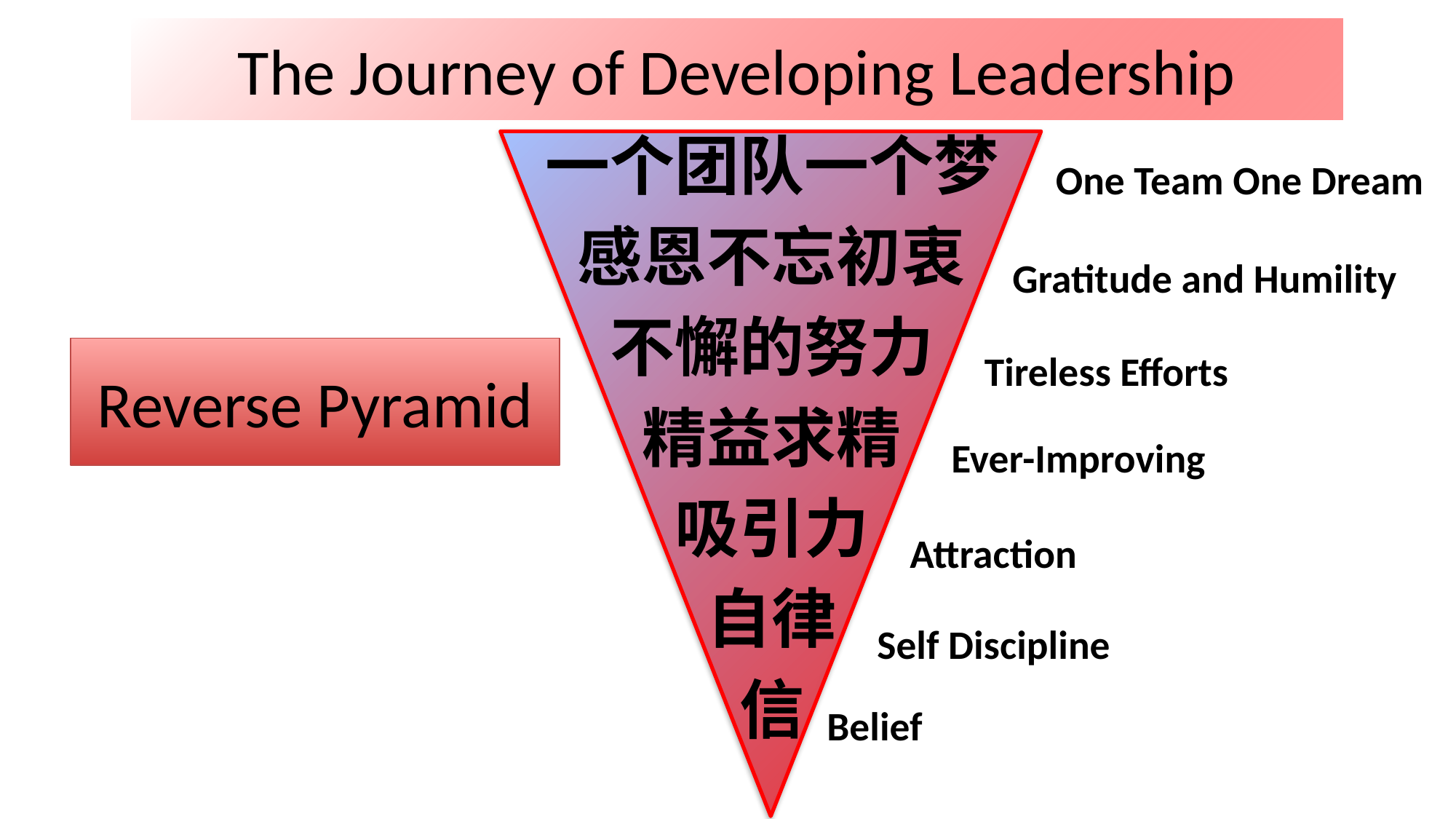

# The Journey of Developing Leadership
一个团队一个梦
感恩不忘初衷
不懈的努力
精益求精
吸引力
自律
信

One Team One Dream
Gratitude and Humility
Tireless Efforts
Reverse Pyramid
Ever-Improving
Attraction
Self Discipline
Belief